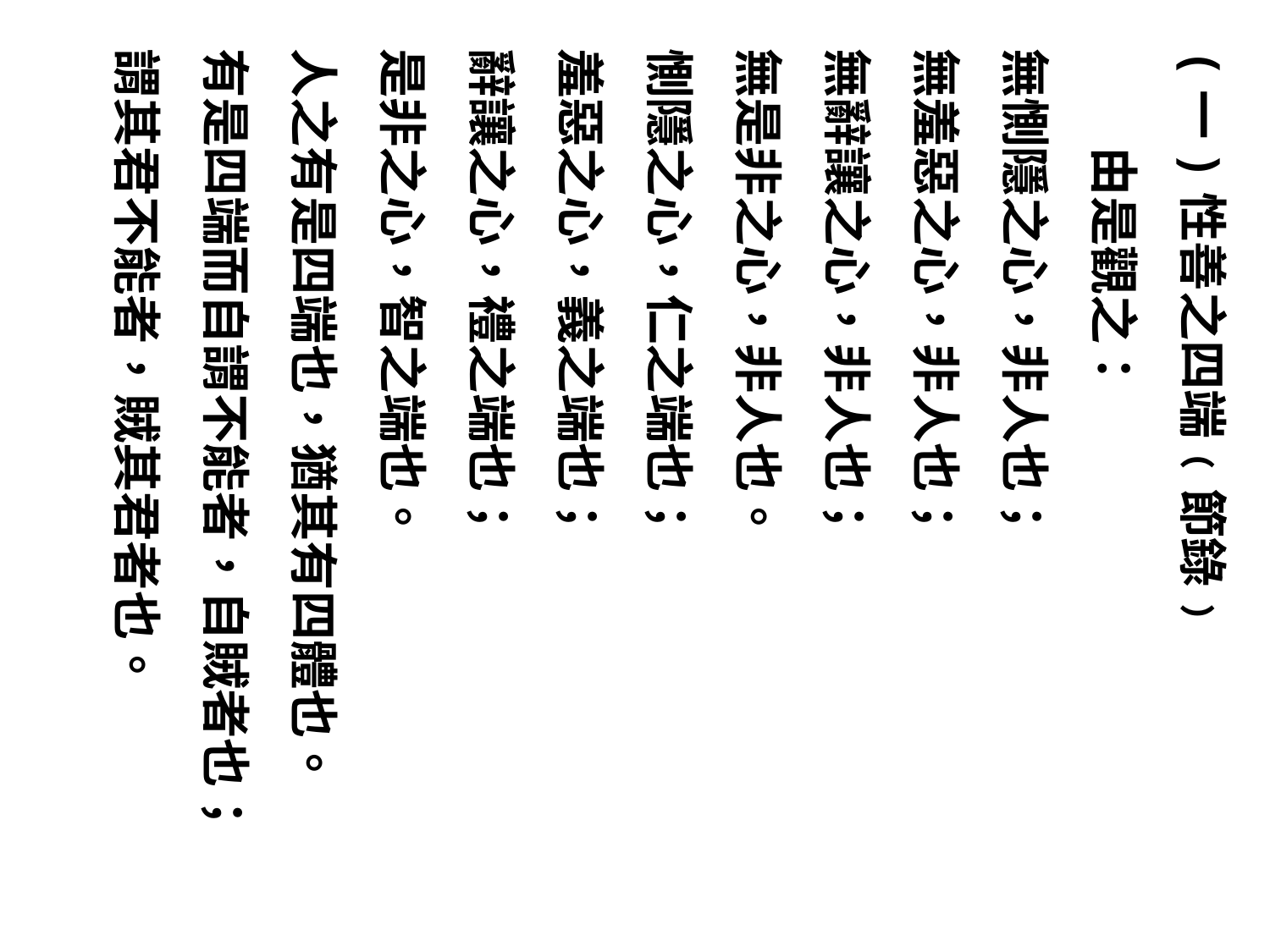

(一)性善之四端﹙節錄﹚
　　由是觀之：
無惻隱之心，非人也；
無羞惡之心，非人也；
無辭讓之心，非人也；
無是非之心，非人也。
惻隱之心，仁之端也；
羞惡之心，義之端也；
辭讓之心，禮之端也；
是非之心，智之端也。
人之有是四端也，猶其有四體也。
有是四端而自謂不能者，自賊者也；
謂其君不能者，賊其君者也。